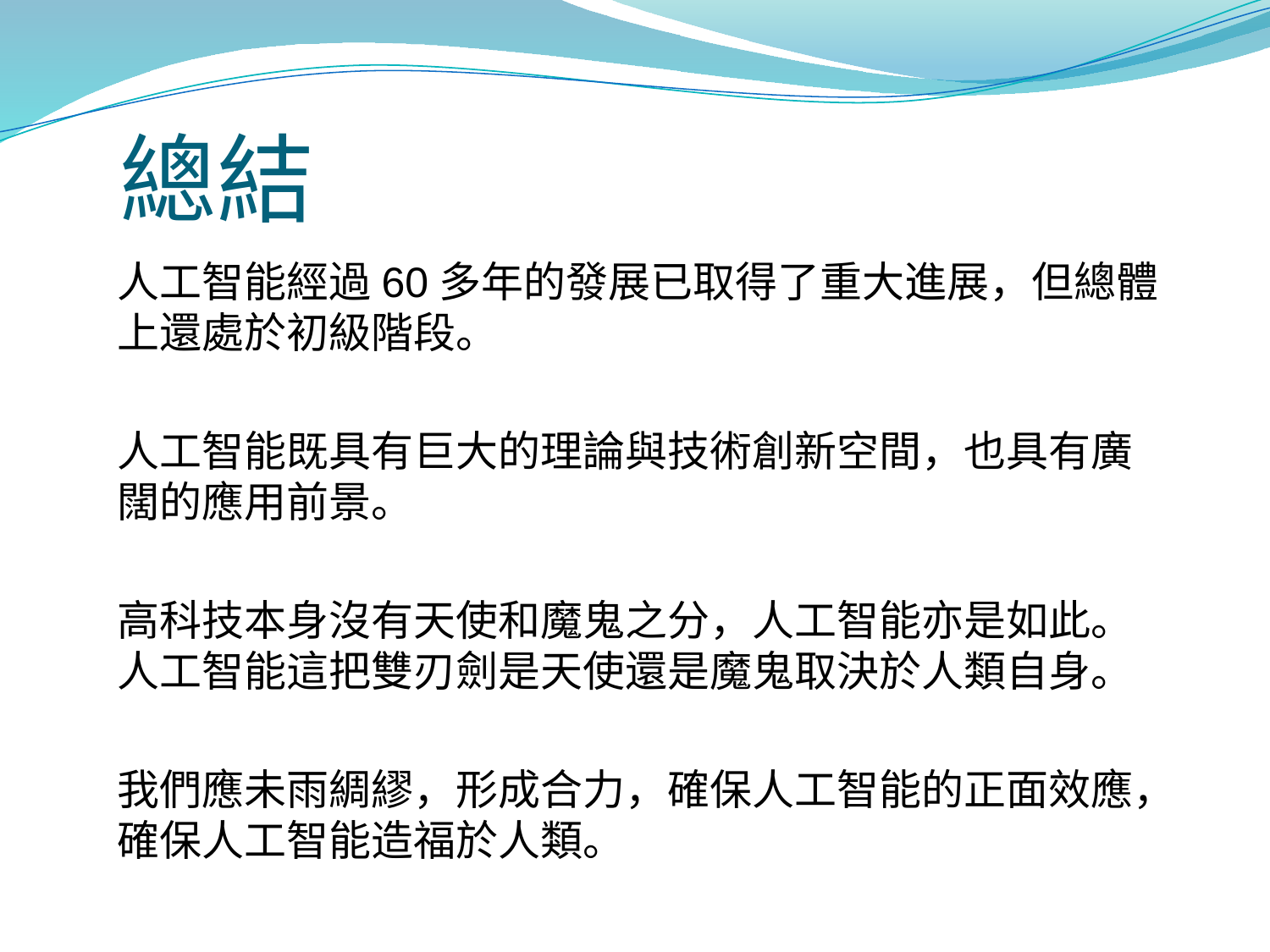

總結
人工智能經過60多年的發展已取得了重大進展，但總體上還處於初級階段。

人工智能既具有巨大的理論與技術創新空間，也具有廣闊的應用前景。

高科技本身沒有天使和魔鬼之分，人工智能亦是如此。人工智能這把雙刃劍是天使還是魔鬼取決於人類自身。

我們應未雨綢繆，形成合力，確保人工智能的正面效應，確保人工智能造福於人類。